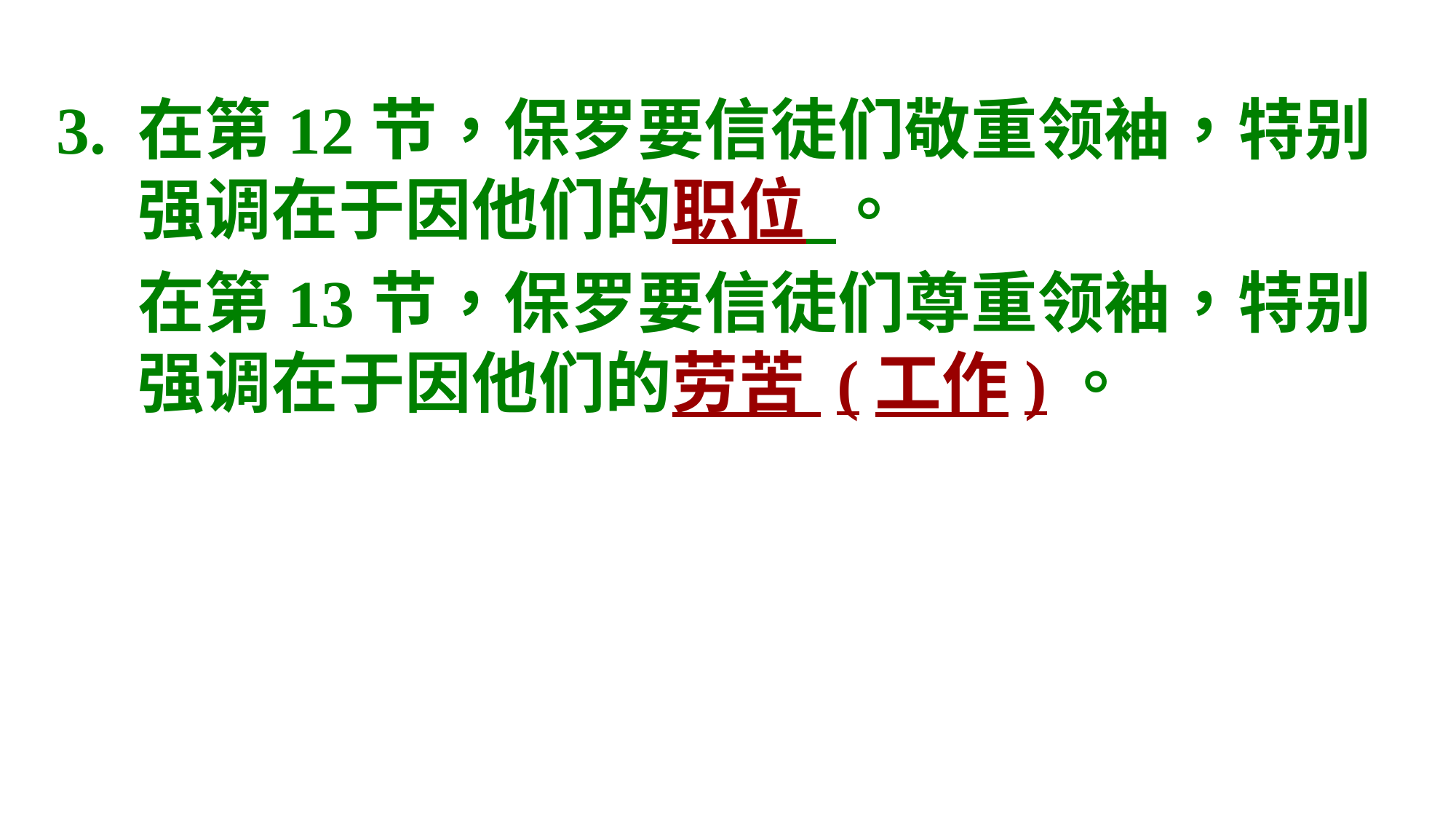

3.	在第12节，保罗要信徒们敬重领袖，特别强调在于因他们的职位  。
	在第13节，保罗要信徒们尊重领袖，特别强调在于因他们的劳苦 (工作)。